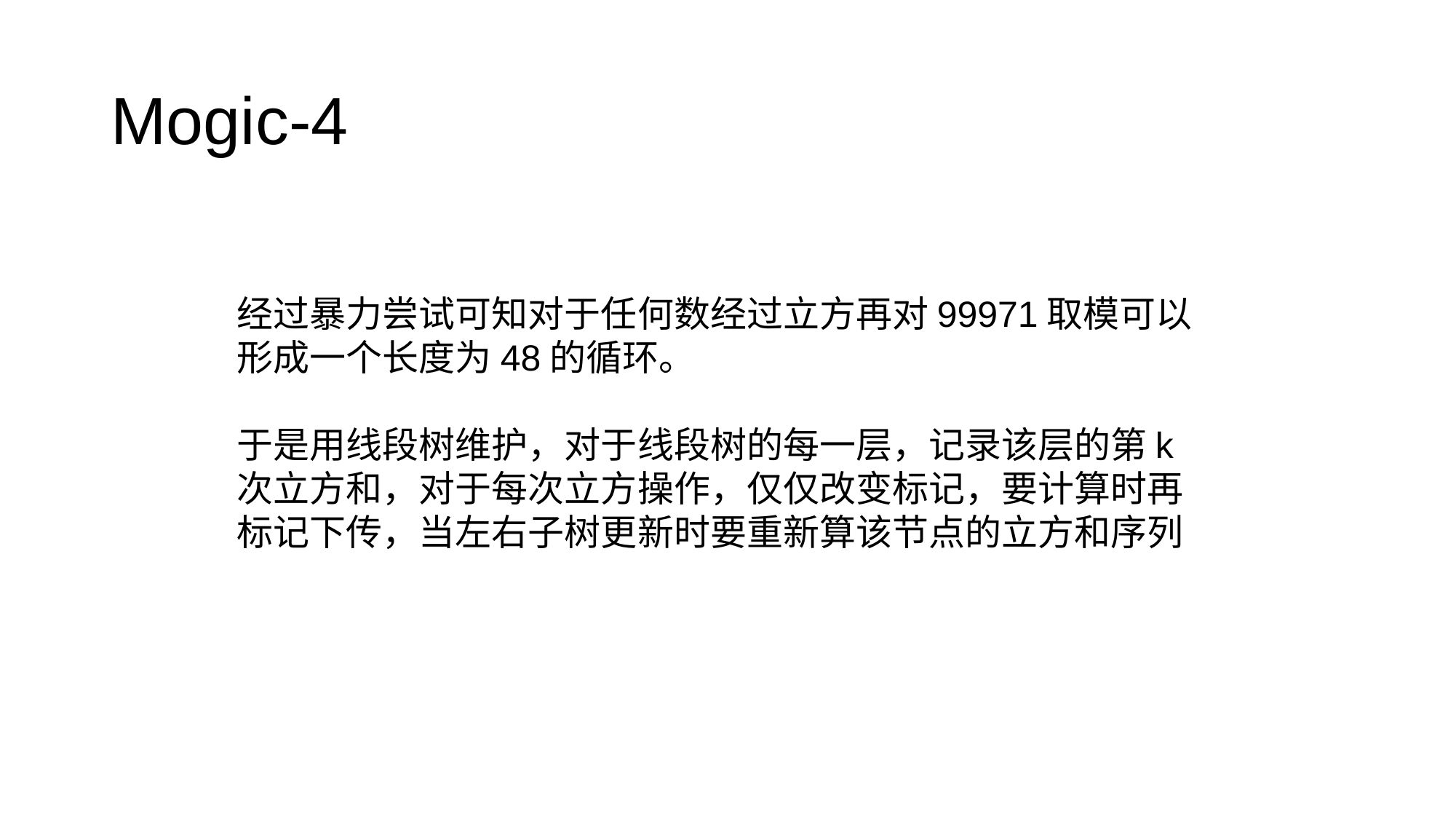

# Mogic-4
经过暴力尝试可知对于任何数经过立方再对99971取模可以形成一个长度为48的循环。

于是用线段树维护，对于线段树的每一层，记录该层的第k次立方和，对于每次立方操作，仅仅改变标记，要计算时再标记下传，当左右子树更新时要重新算该节点的立方和序列